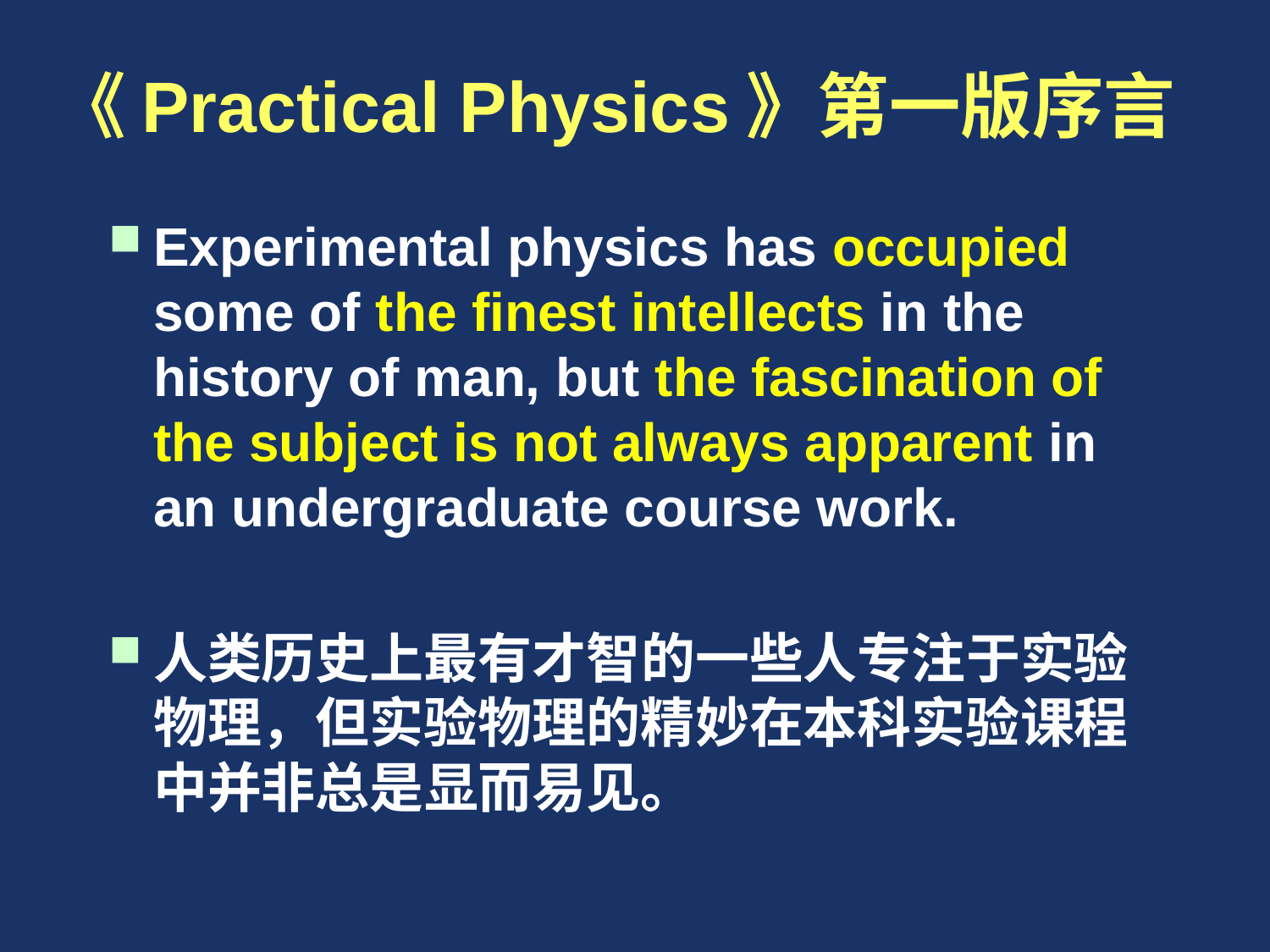

《Practical Physics》第一版序言
Experimental physics has occupied some of the finest intellects in the history of man, but the fascination of the subject is not always apparent in an undergraduate course work.

人类历史上最有才智的一些人专注于实验物理，但实验物理的精妙在本科实验课程中并非总是显而易见。